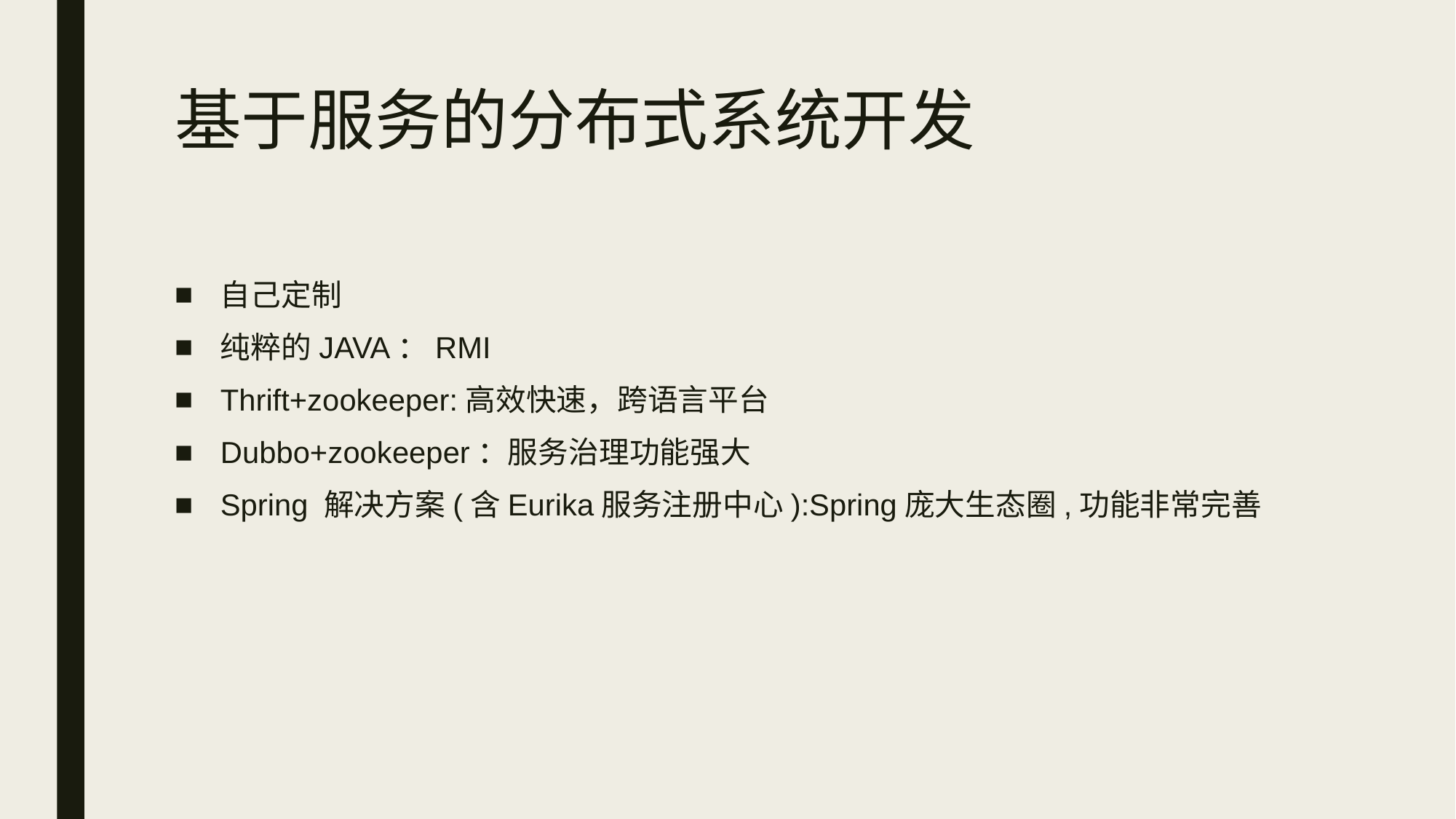

# 基于服务的分布式系统开发
自己定制
纯粹的JAVA：RMI
Thrift+zookeeper:高效快速，跨语言平台
Dubbo+zookeeper：服务治理功能强大
Spring 解决方案(含Eurika服务注册中心):Spring庞大生态圈,功能非常完善